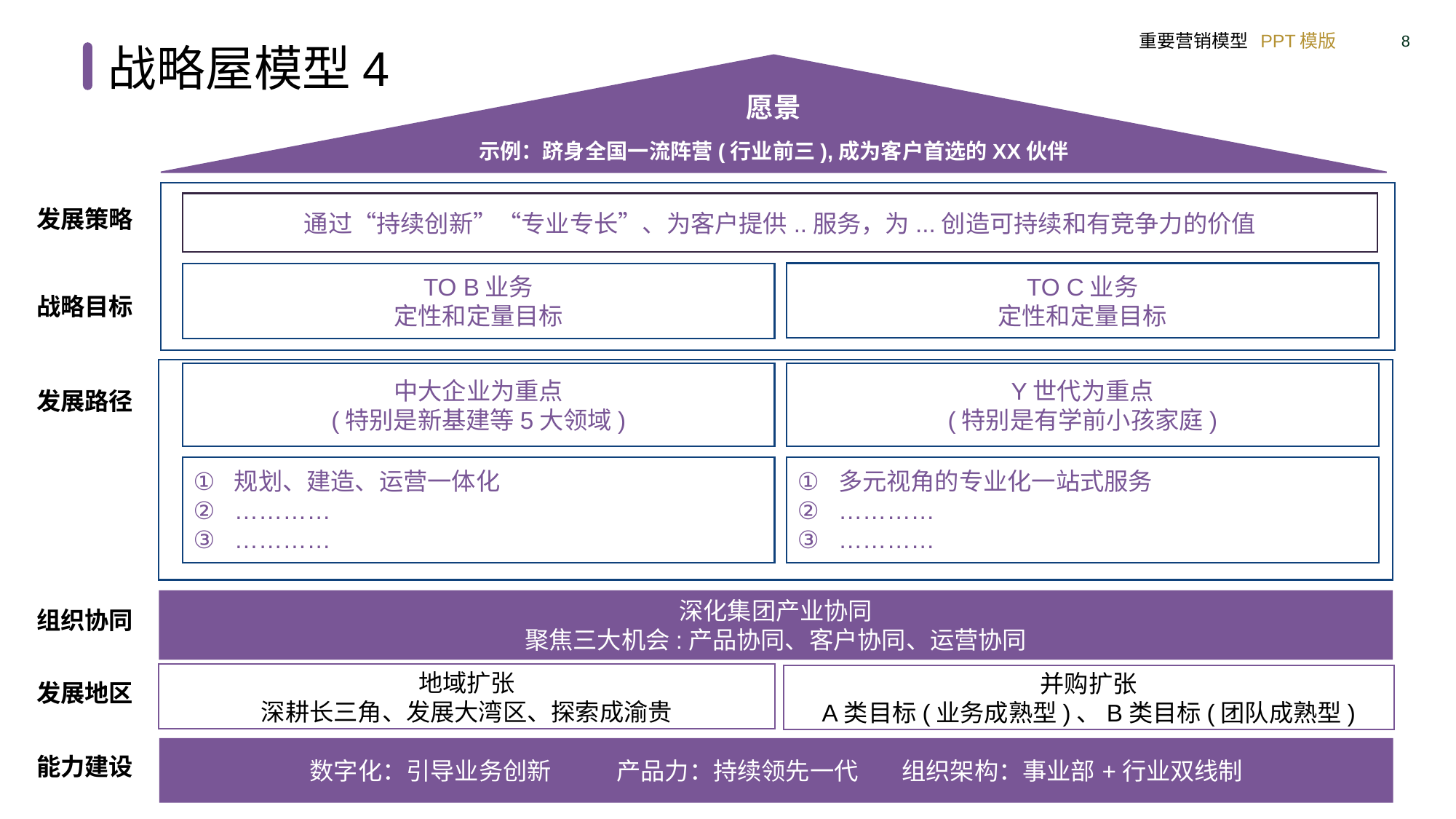

8
战略屋模型4
愿景

示例：跻身全国一流阵营(行业前三),成为客户首选的XX伙伴

通过“持续创新”“专业专长”、为客户提供..服务，为...创造可持续和有竞争力的价值
发展策略

战略目标
TO C业务
定性和定量目标
TO B业务
定性和定量目标

Y世代为重点
(特别是有学前小孩家庭)
中大企业为重点
(特别是新基建等5大领域)
发展路径
多元视角的专业化一站式服务
…………
…………
规划、建造、运营一体化
…………
…………
深化集团产业协同
聚焦三大机会:产品协同、客户协同、运营协同
组织协同
地域扩张
深耕长三角、发展大湾区、探索成渝贵
并购扩张
A类目标(业务成熟型)、B类目标(团队成熟型)
发展地区
数字化：引导业务创新            产品力：持续领先一代        组织架构：事业部+行业双线制
能力建设